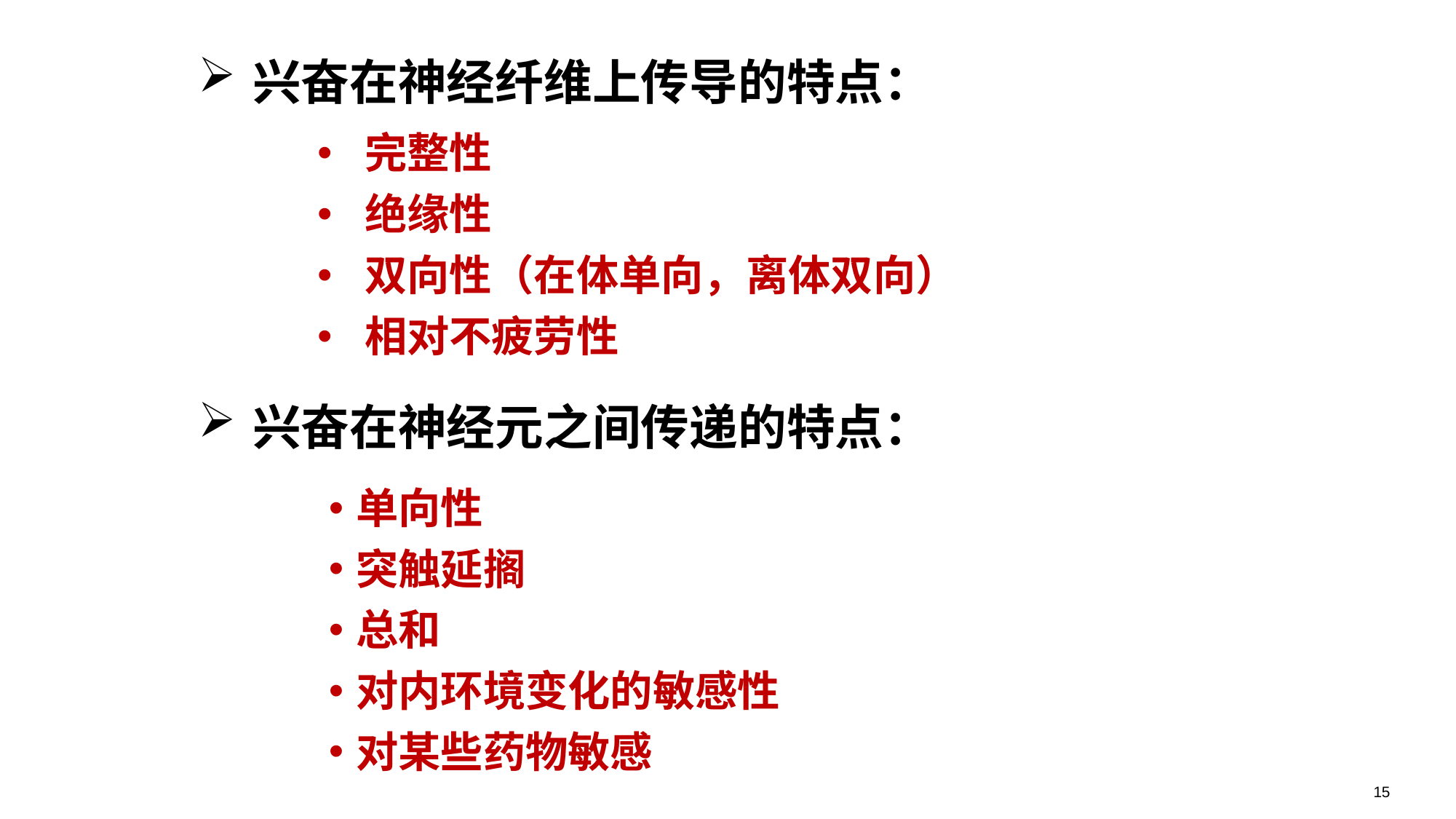

兴奋在神经纤维上传导的特点：
 完整性
 绝缘性
 双向性（在体单向，离体双向）
 相对不疲劳性
兴奋在神经元之间传递的特点：
单向性
突触延搁
总和
对内环境变化的敏感性
对某些药物敏感
15